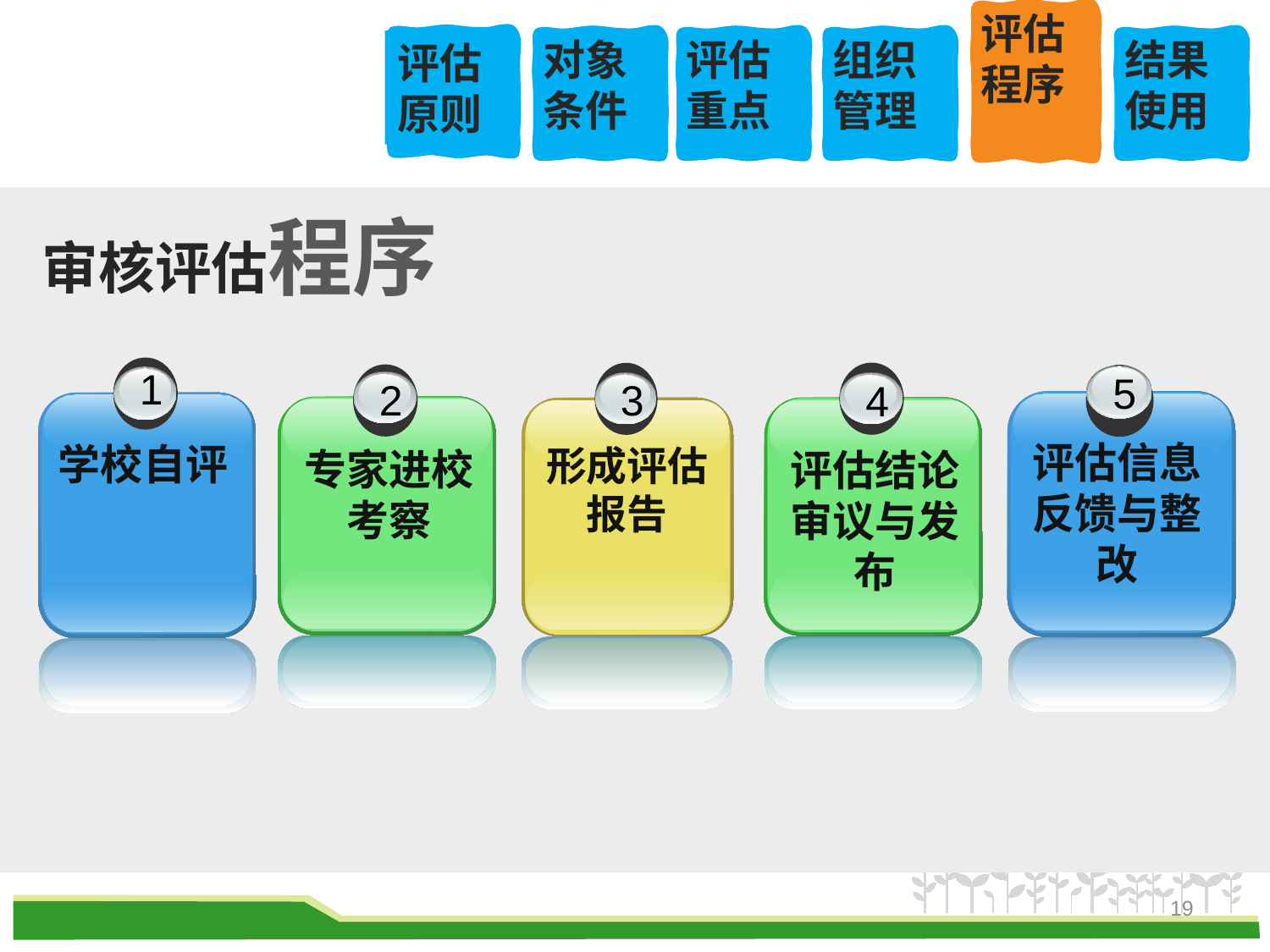

评估程序
课程
介绍

评估原则

对象条件
课程
介绍

评估重点
课程
介绍

组织管理
课程
介绍

结果使用
课程
介绍

审核评估程序
1

学校自评

5

评估信息反馈与整改

4

评估结论审议与发布

3

形成评估报告

2

专家进校考察

19